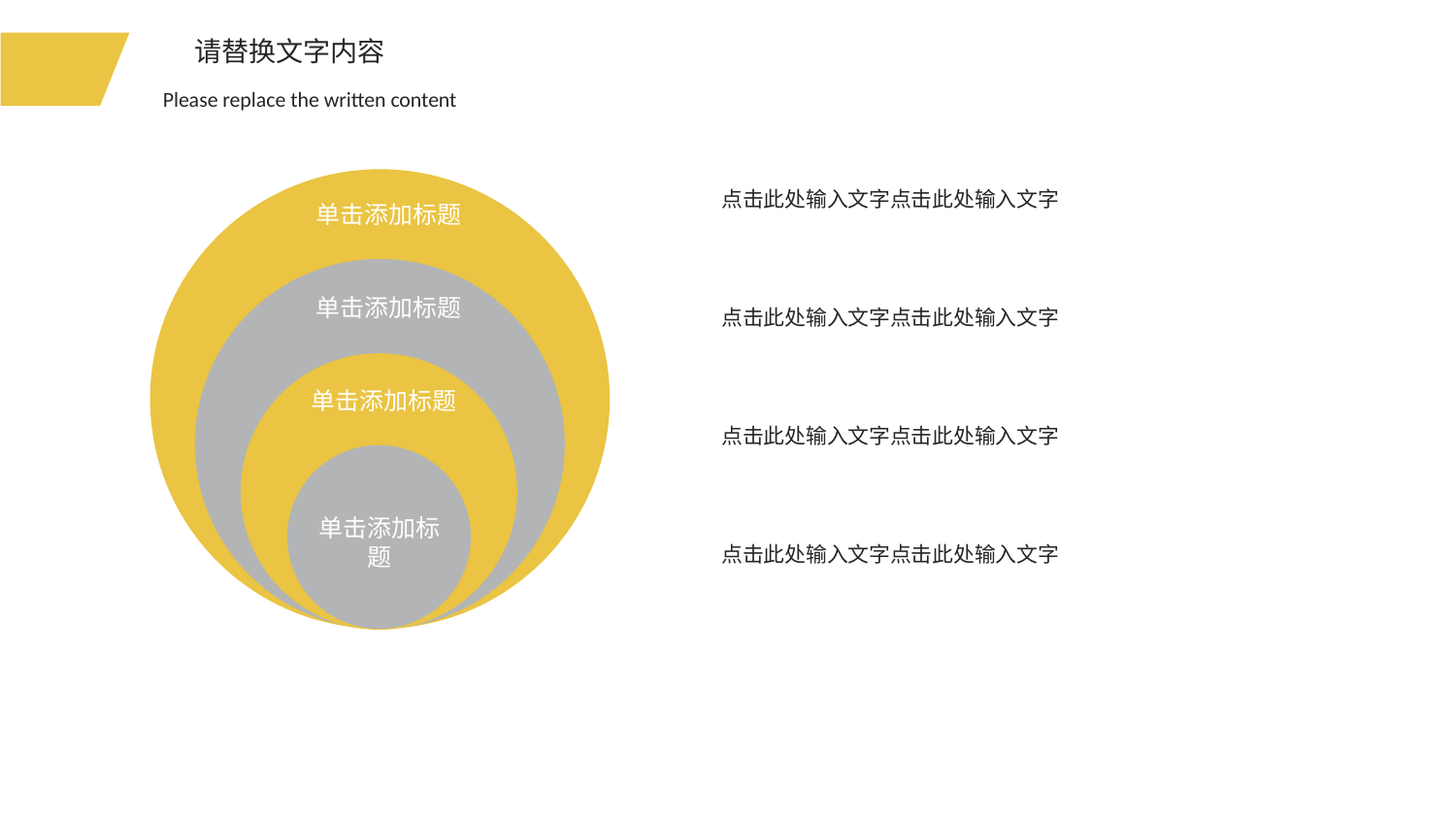

请替换文字内容

Please replace the written content

单击添加标题

单击添加标题

单击添加标题

单击添加标题
点击此处输入文字点击此处输入文字

点击此处输入文字点击此处输入文字

点击此处输入文字点击此处输入文字

点击此处输入文字点击此处输入文字